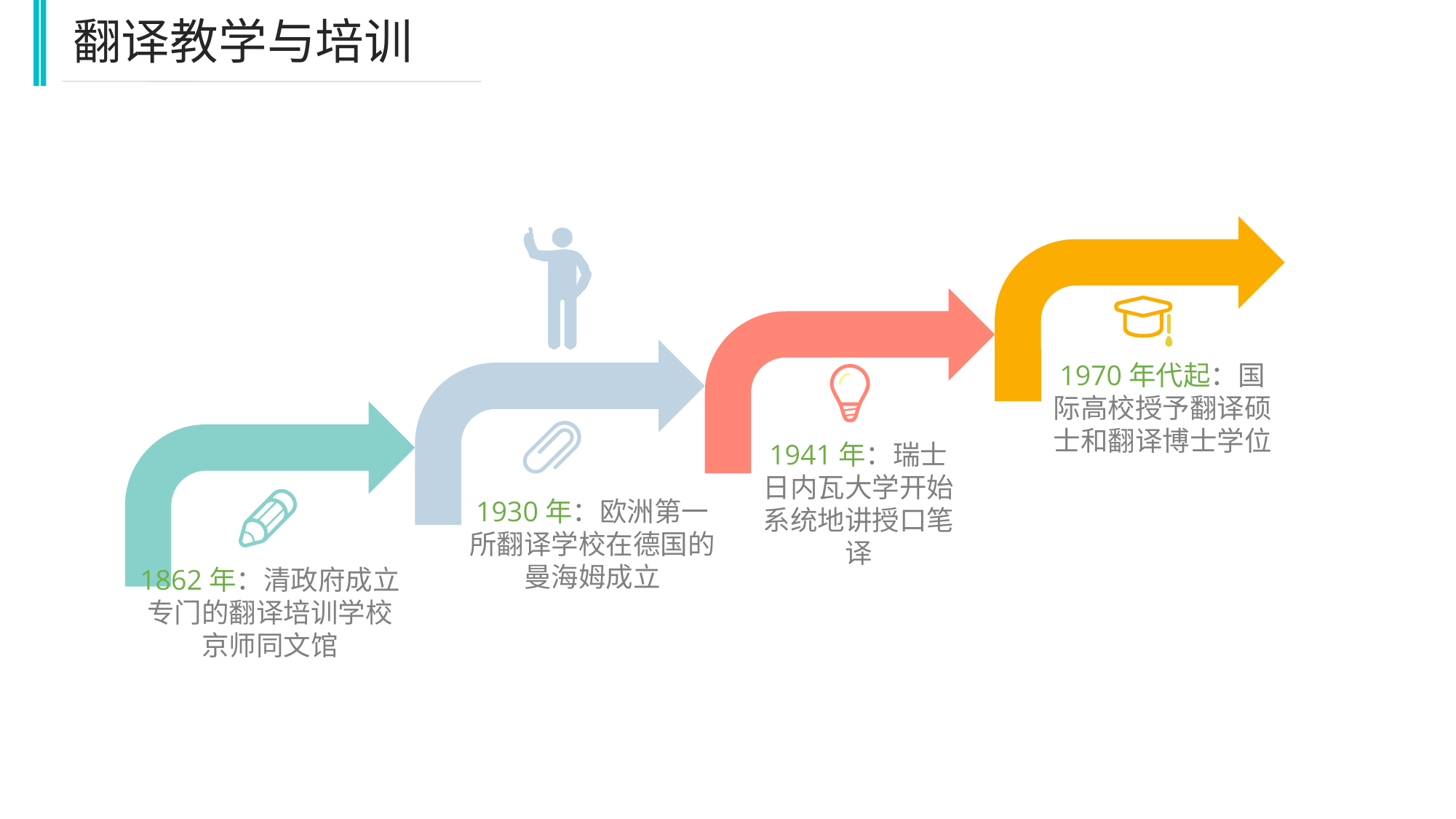

翻译教学与培训

1970年代起：国际高校授予翻译硕士和翻译博士学位

1930年：欧洲第一所翻译学校在德国的曼海姆成立

1941年：瑞士日内瓦大学开始系统地讲授口笔译

1862年：清政府成立专门的翻译培训学校京师同文馆